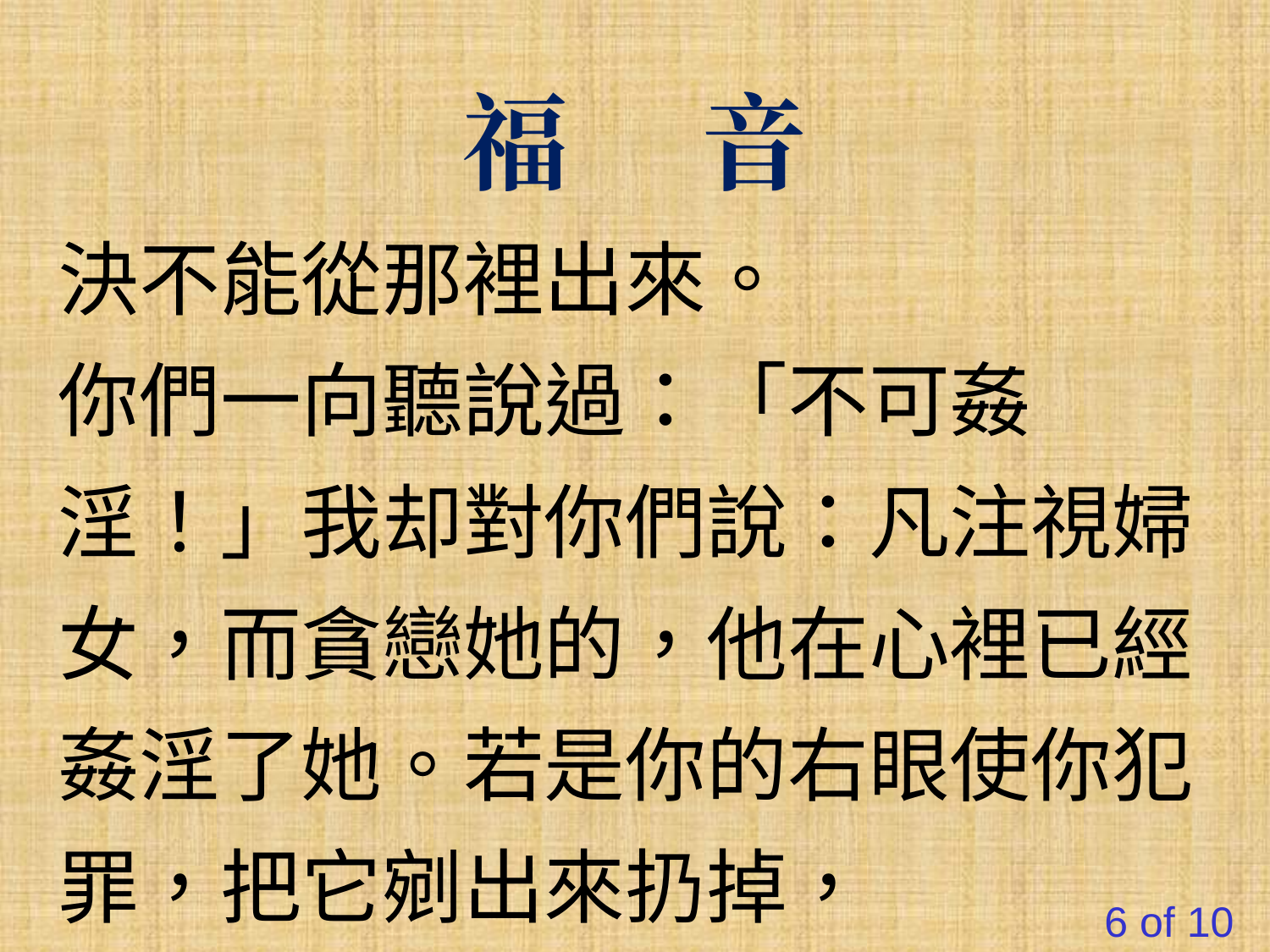

福     音
決不能從那裡出來。
你們一向聽說過：「不可姦淫！」我却對你們說：凡注視婦女，而貪戀她的，他在心裡已經姦淫了她。若是你的右眼使你犯罪，把它剜出來扔掉，
6 of 10